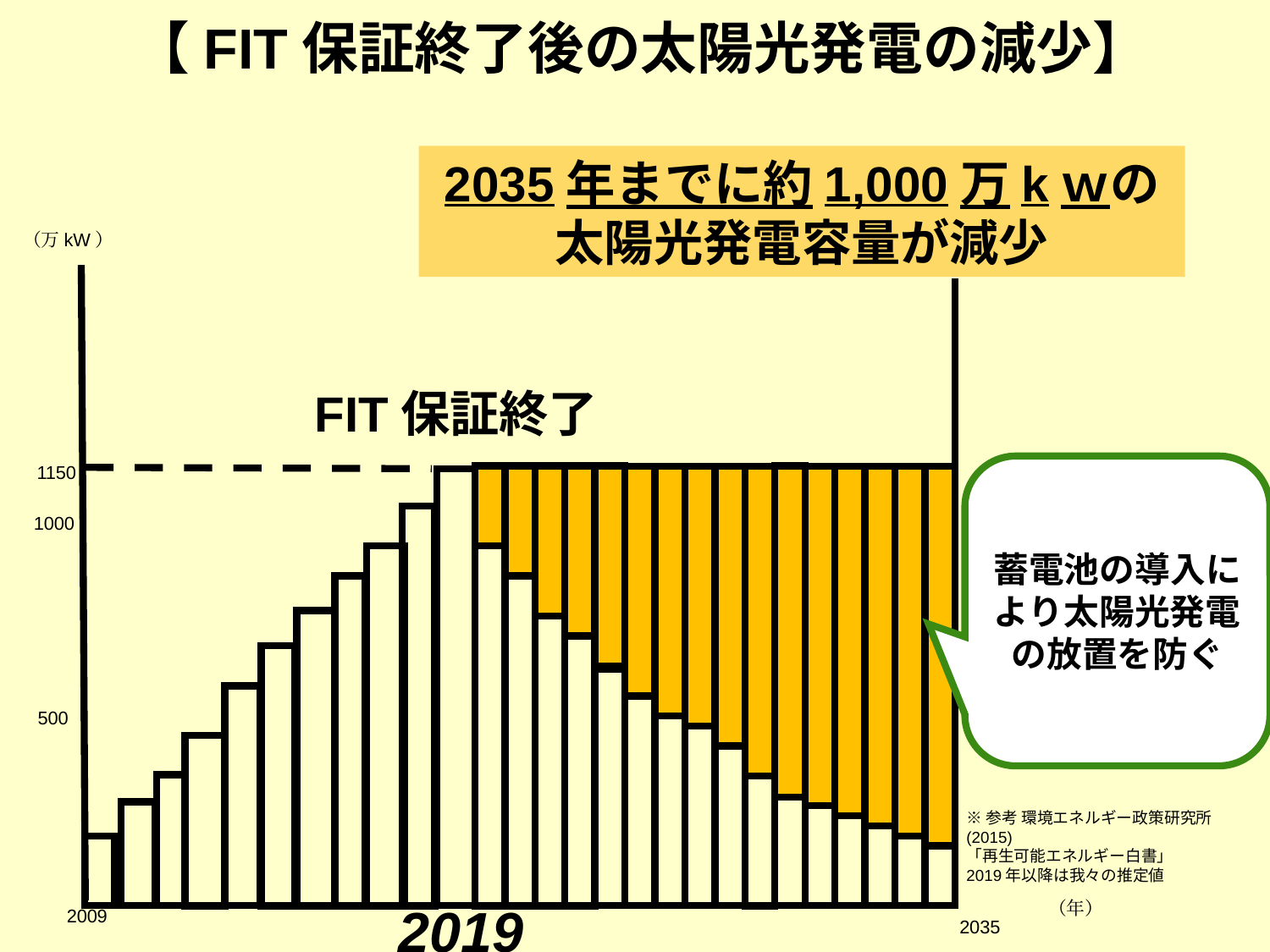

【FIT保証終了後の太陽光発電の減少】
2035年までに約1,000万kｗの
太陽光発電容量が減少
（万kW）
FIT保証終了
1150
蓄電池の導入により太陽光発電の放置を防ぐ

1000

500

※参考 環境エネルギー政策研究所(2015)
「再生可能エネルギー白書」
2019年以降は我々の推定値

2019
（年）
2009
2035